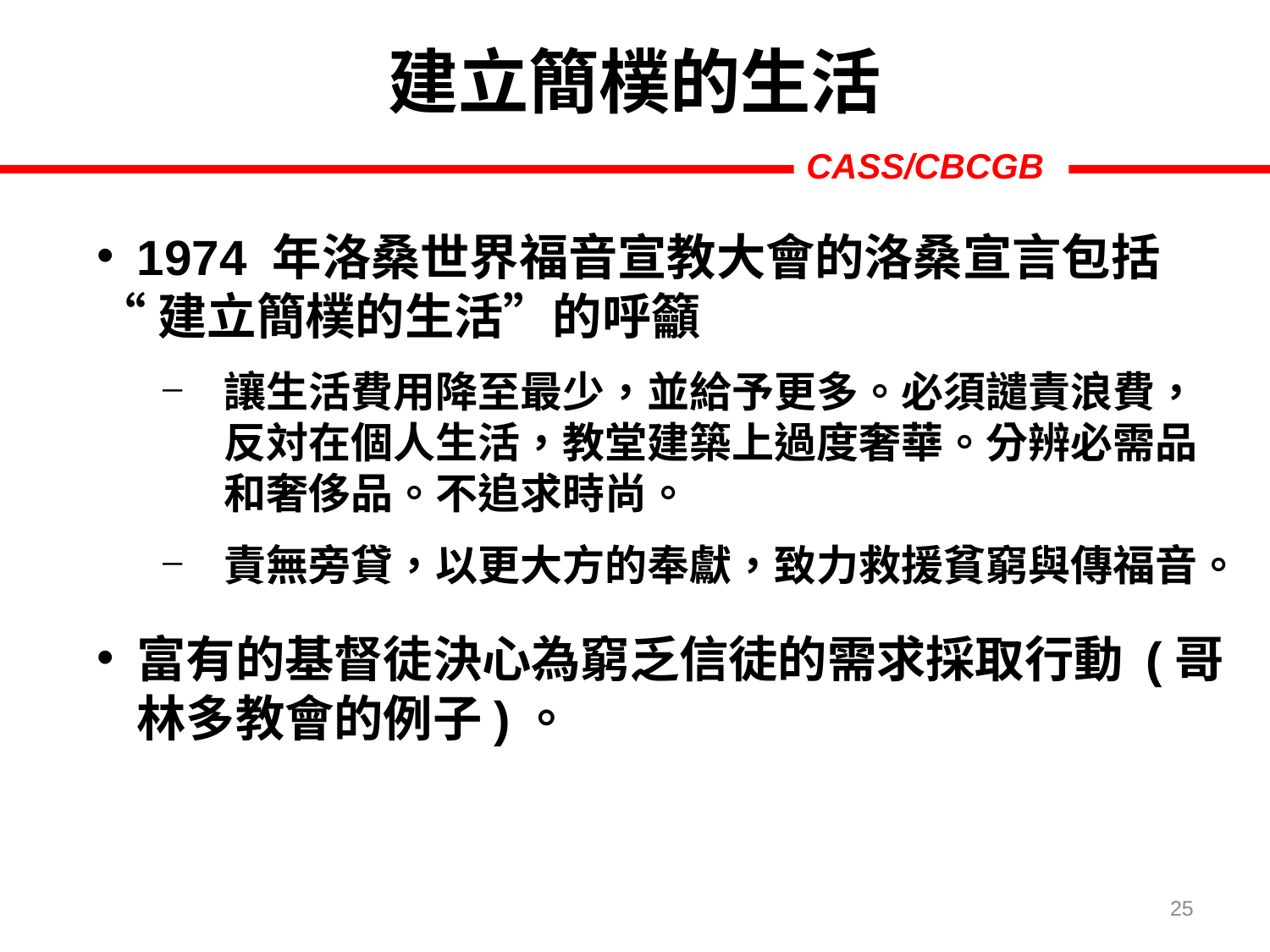

# 建立簡樸的生活
1974 年洛桑世界福音宣教大會的洛桑宣言包括
“建立簡樸的生活”的呼籲
讓生活費用降至最少，並給予更多。必須譴責浪費，反対在個人生活，教堂建築上過度奢華。分辨必需品和奢侈品。不追求時尚。
責無旁貸，以更大方的奉獻，致力救援貧窮與傳福音。

富有的基督徒決心為窮乏信徒的需求採取行動 (哥林多教會的例子)。

25